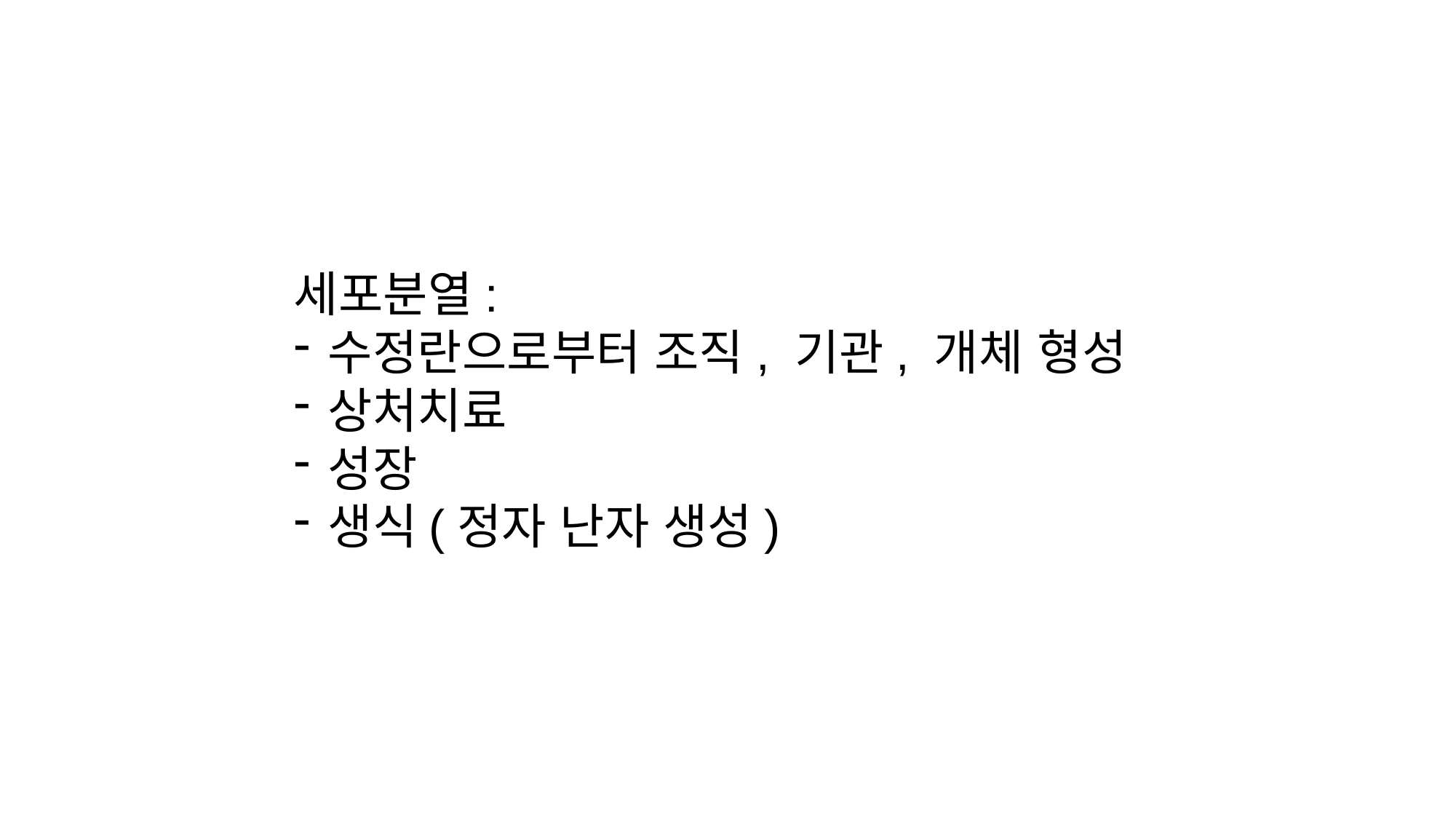

세포분열:
수정란으로부터 조직, 기관, 개체 형성
상처치료
성장
생식(정자 난자 생성)